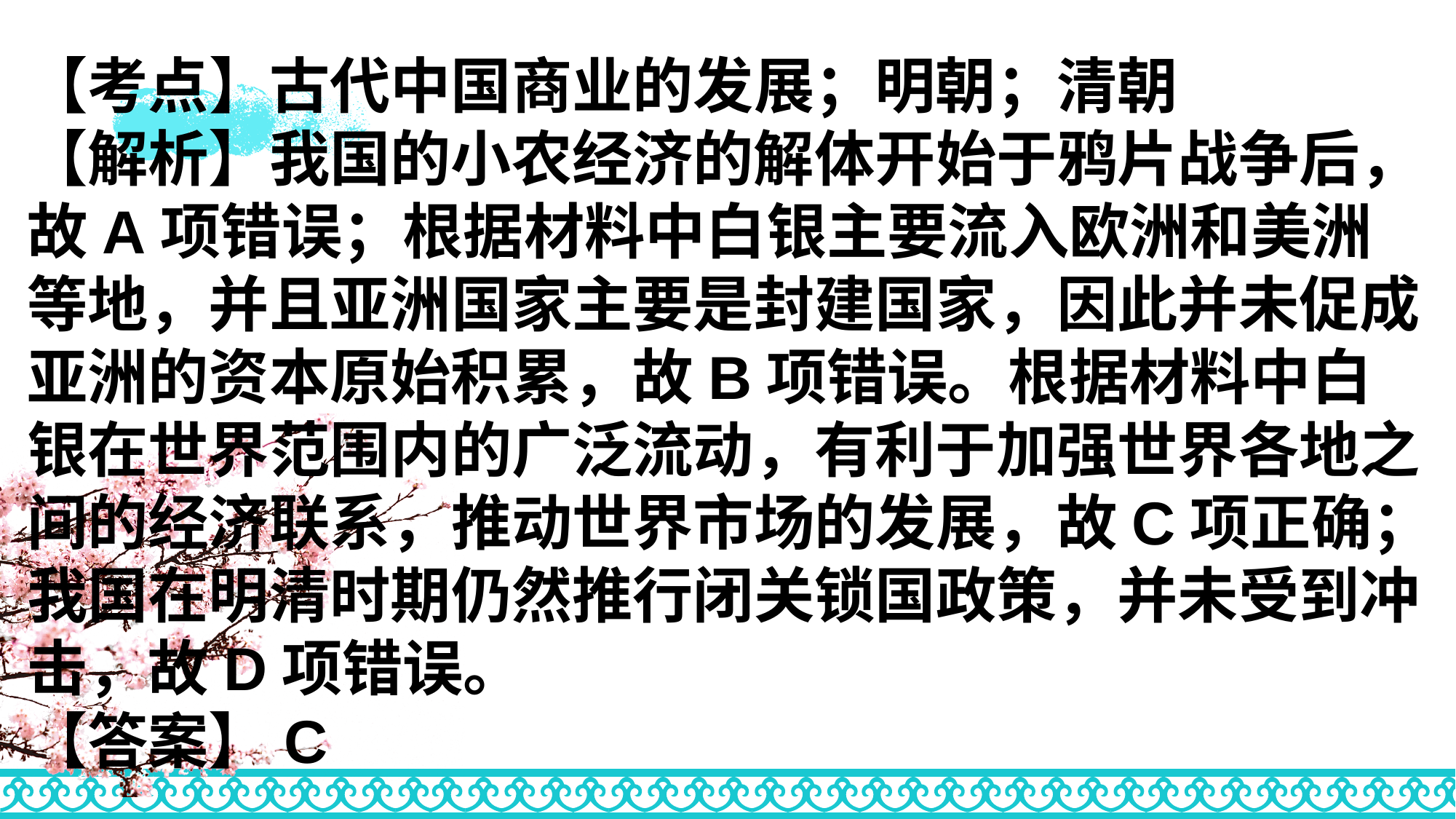

【考点】古代中国商业的发展；明朝；清朝
【解析】我国的小农经济的解体开始于鸦片战争后，故A项错误；根据材料中白银主要流入欧洲和美洲等地，并且亚洲国家主要是封建国家，因此并未促成亚洲的资本原始积累，故B项错误。根据材料中白银在世界范围内的广泛流动，有利于加强世界各地之间的经济联系，推动世界市场的发展，故C项正确；我国在明清时期仍然推行闭关锁国政策，并未受到冲击，故D项错误。
【答案】C